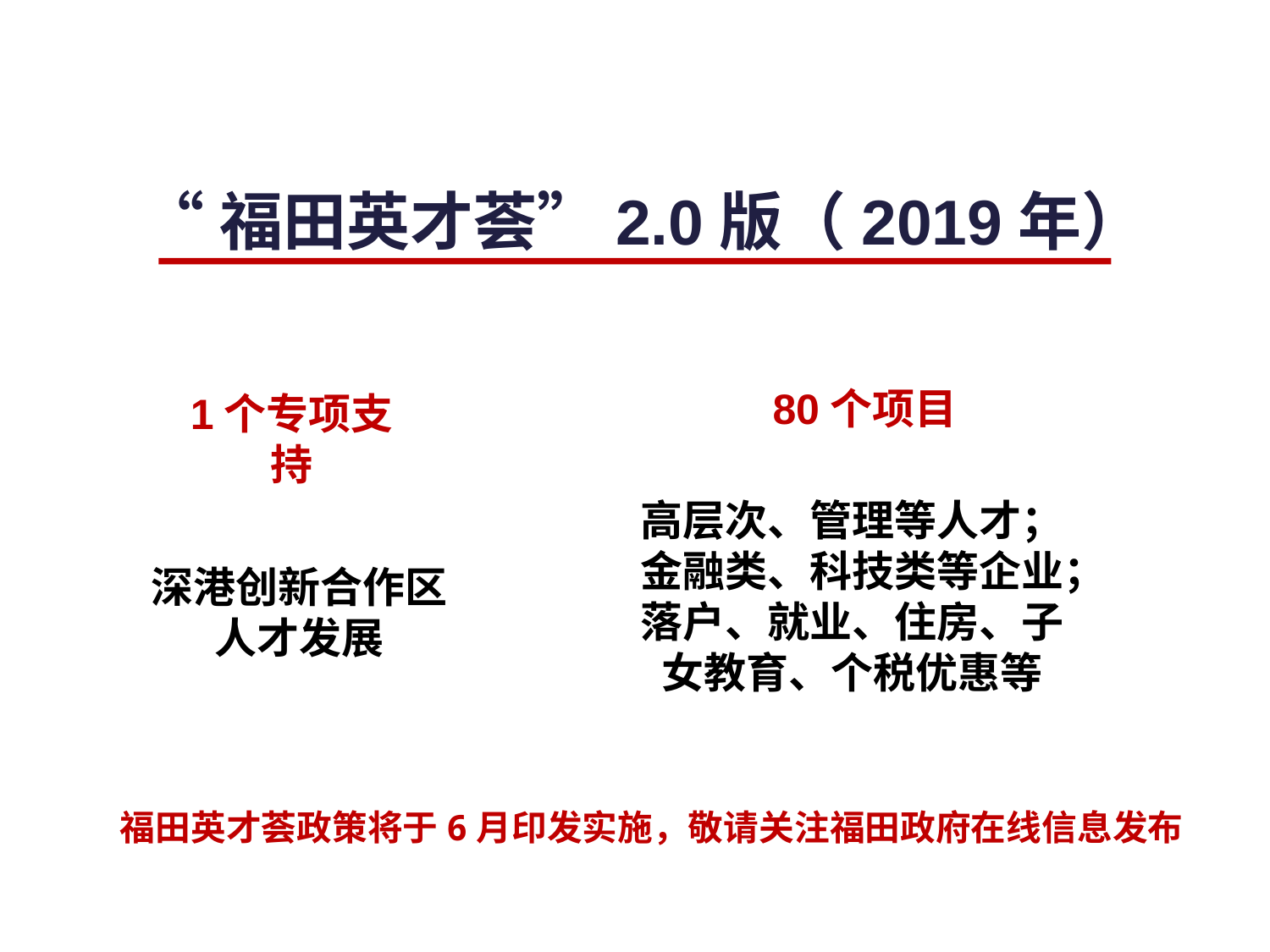

“福田英才荟”2.0版（2019年）

80个项目
1个专项支持
高层次、管理等人才；
金融类、科技类等企业；
落户、就业、住房、子女教育、个税优惠等
深港创新合作区人才发展
福田英才荟政策将于6月印发实施，敬请关注福田政府在线信息发布